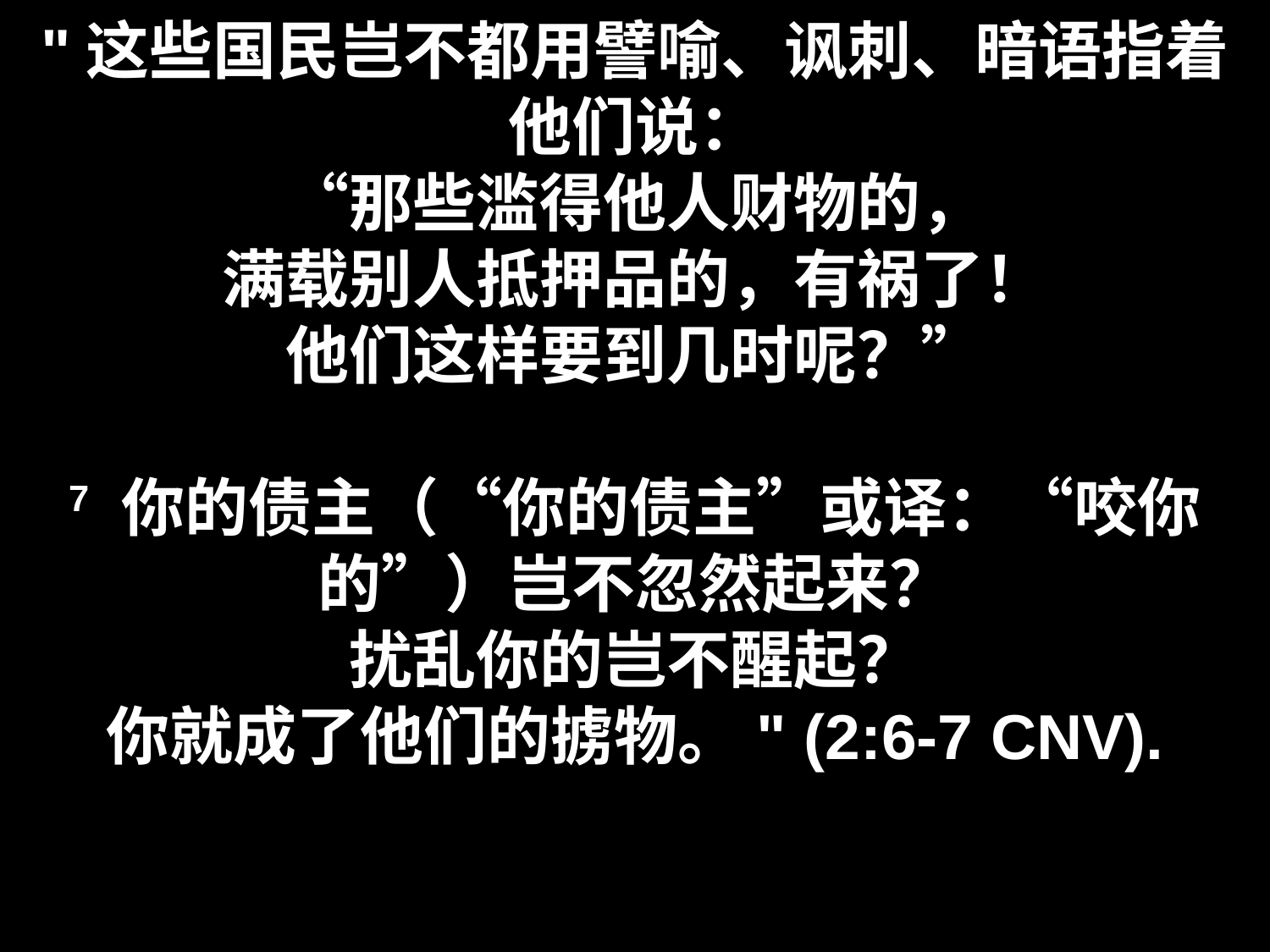

# "这些国民岂不都用譬喻、讽刺、暗语指着他们说： “那些滥得他人财物的， 满载别人抵押品的，有祸了！ 他们这样要到几时呢？” 7 你的债主（“你的债主”或译：“咬你的”）岂不忽然起来？ 扰乱你的岂不醒起？ 你就成了他们的掳物。" (2:6-7 CNV).